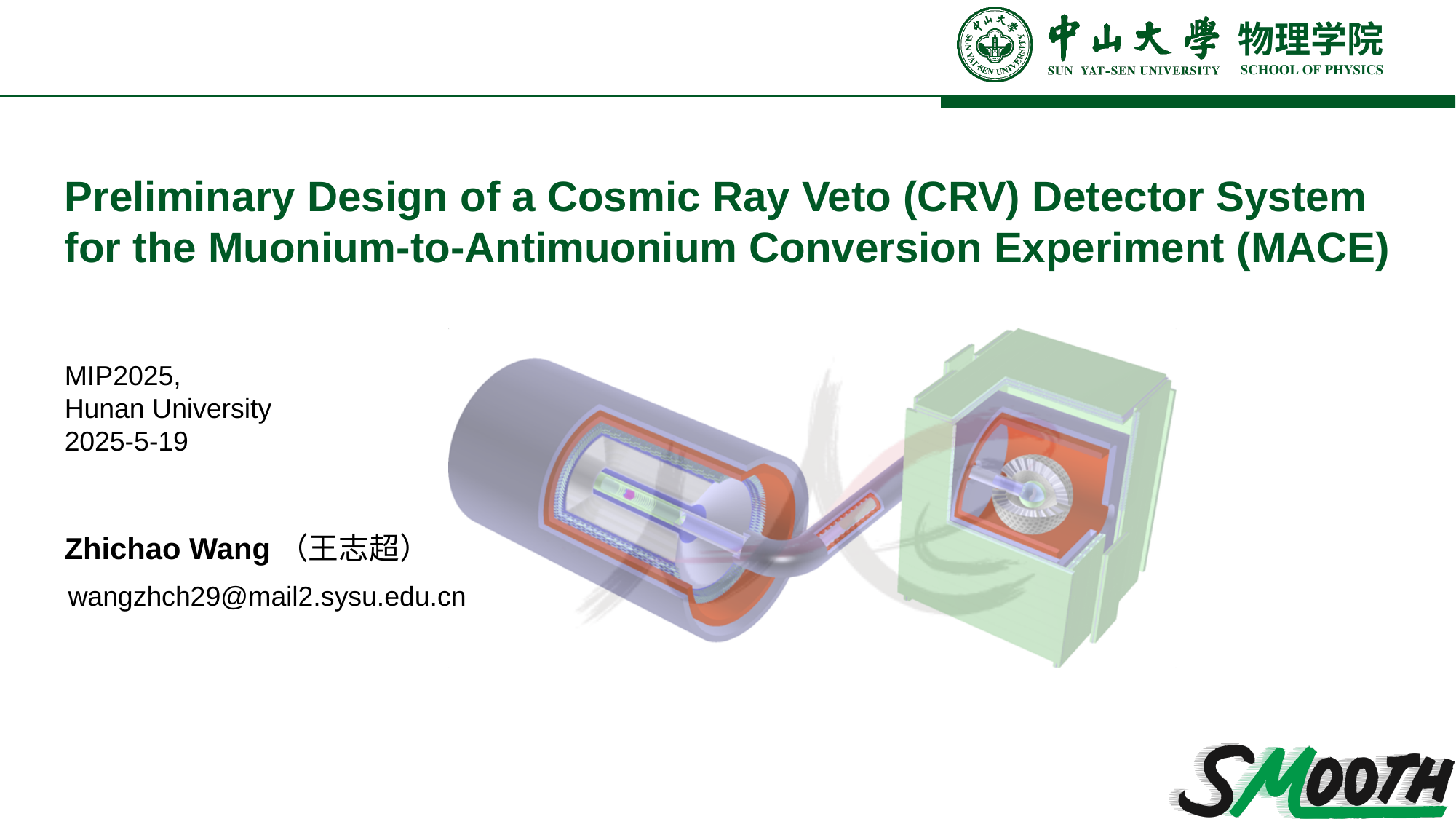

Preliminary Design of a Cosmic Ray Veto (CRV) Detector System for the Muonium-to-Antimuonium Conversion Experiment (MACE)

MIP2025,
Hunan University
2025-5-19

Zhichao Wang（王志超）
wangzhch29@mail2.sysu.edu.cn